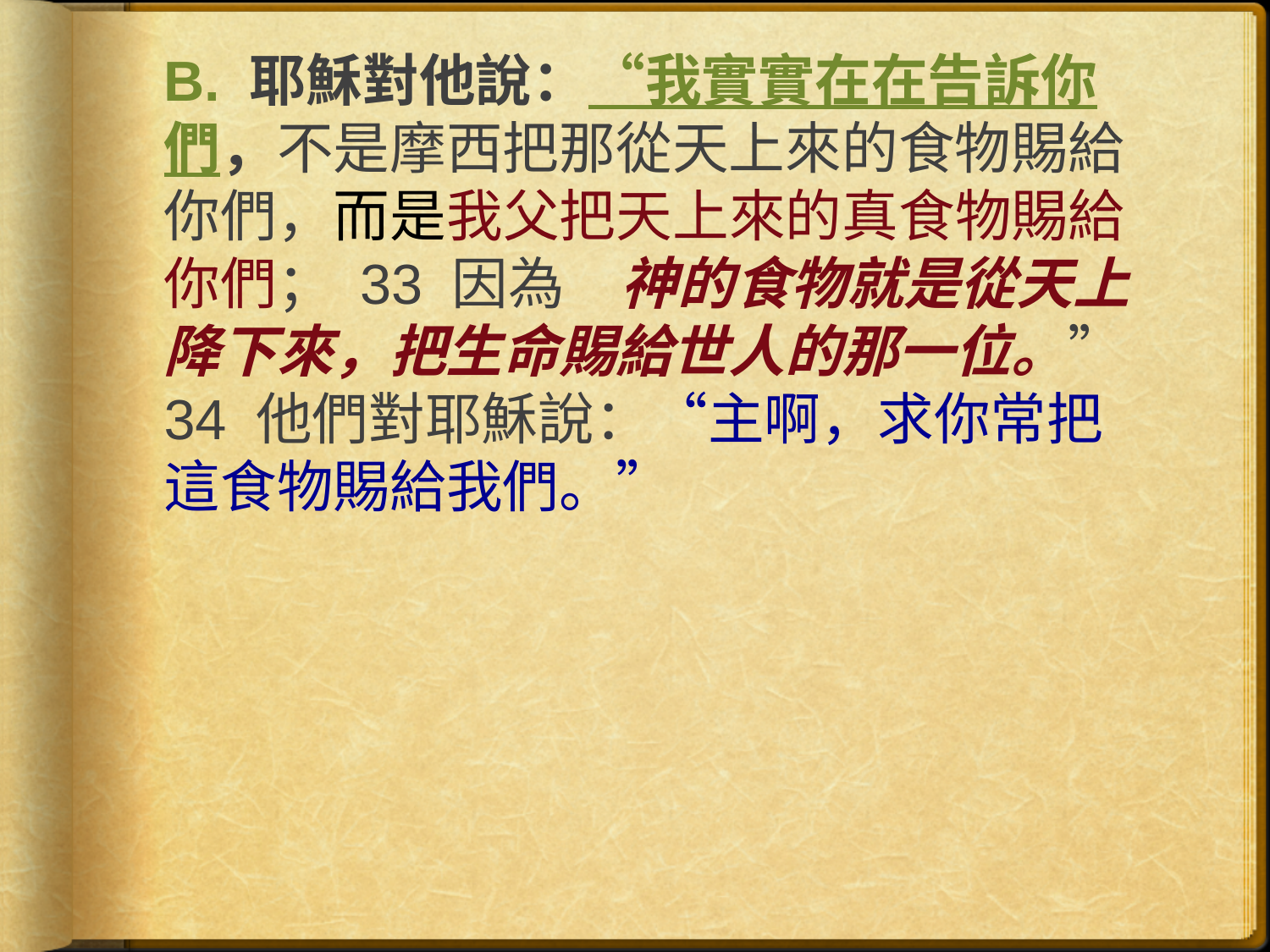

#
B. 耶穌對他說：“我實實在在告訴你們，不是摩西把那從天上來的食物賜給你們，而是我父把天上來的真食物賜給你們； 33 因為　神的食物就是從天上降下來，把生命賜給世人的那一位。” 34 他們對耶穌說：“主啊，求你常把這食物賜給我們。”